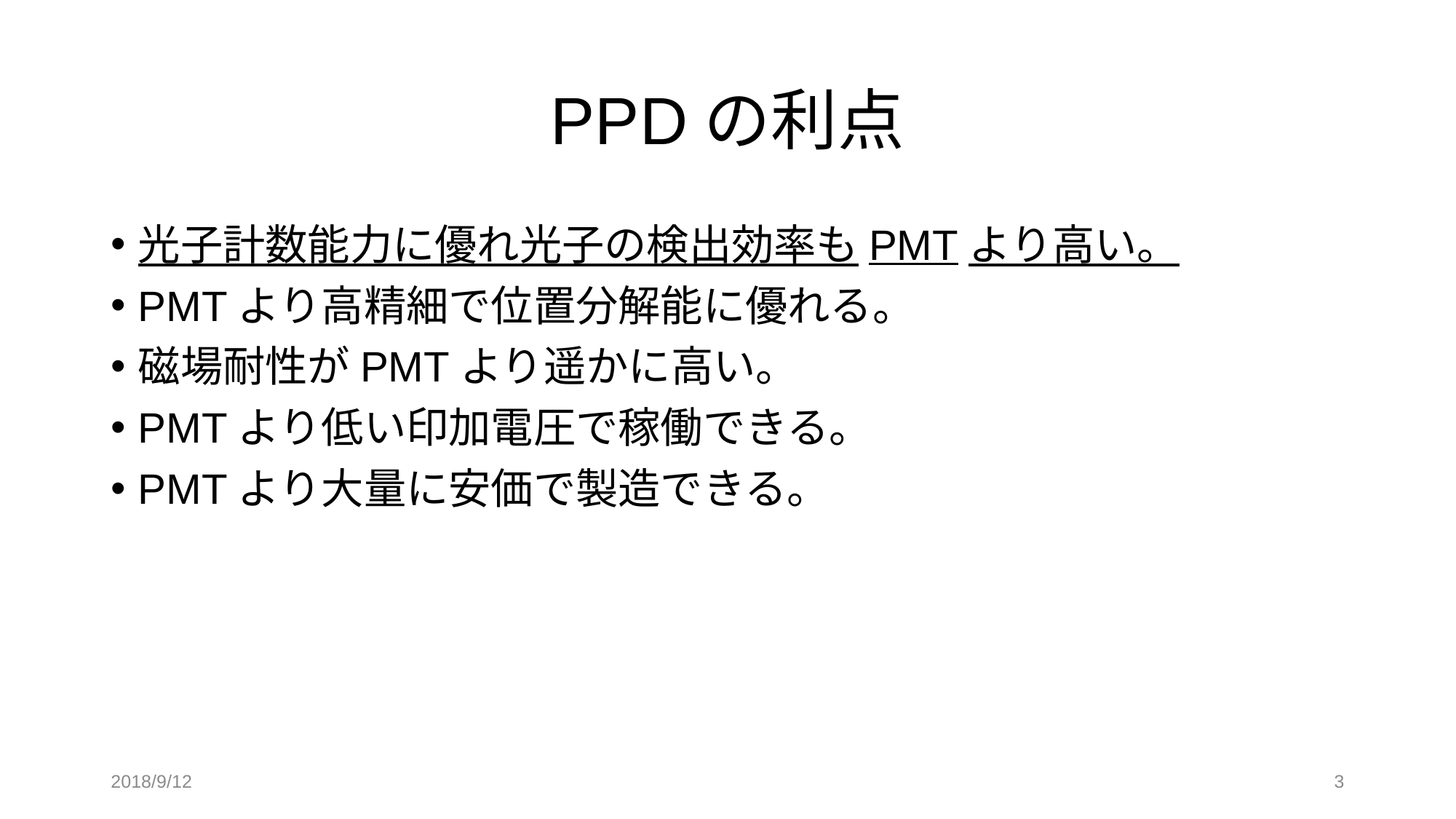

# PPDの利点
光子計数能力に優れ光子の検出効率もPMTより高い。
PMTより高精細で位置分解能に優れる。
磁場耐性がPMTより遥かに高い。
PMTより低い印加電圧で稼働できる。
PMTより大量に安価で製造できる。

2018/9/12
3